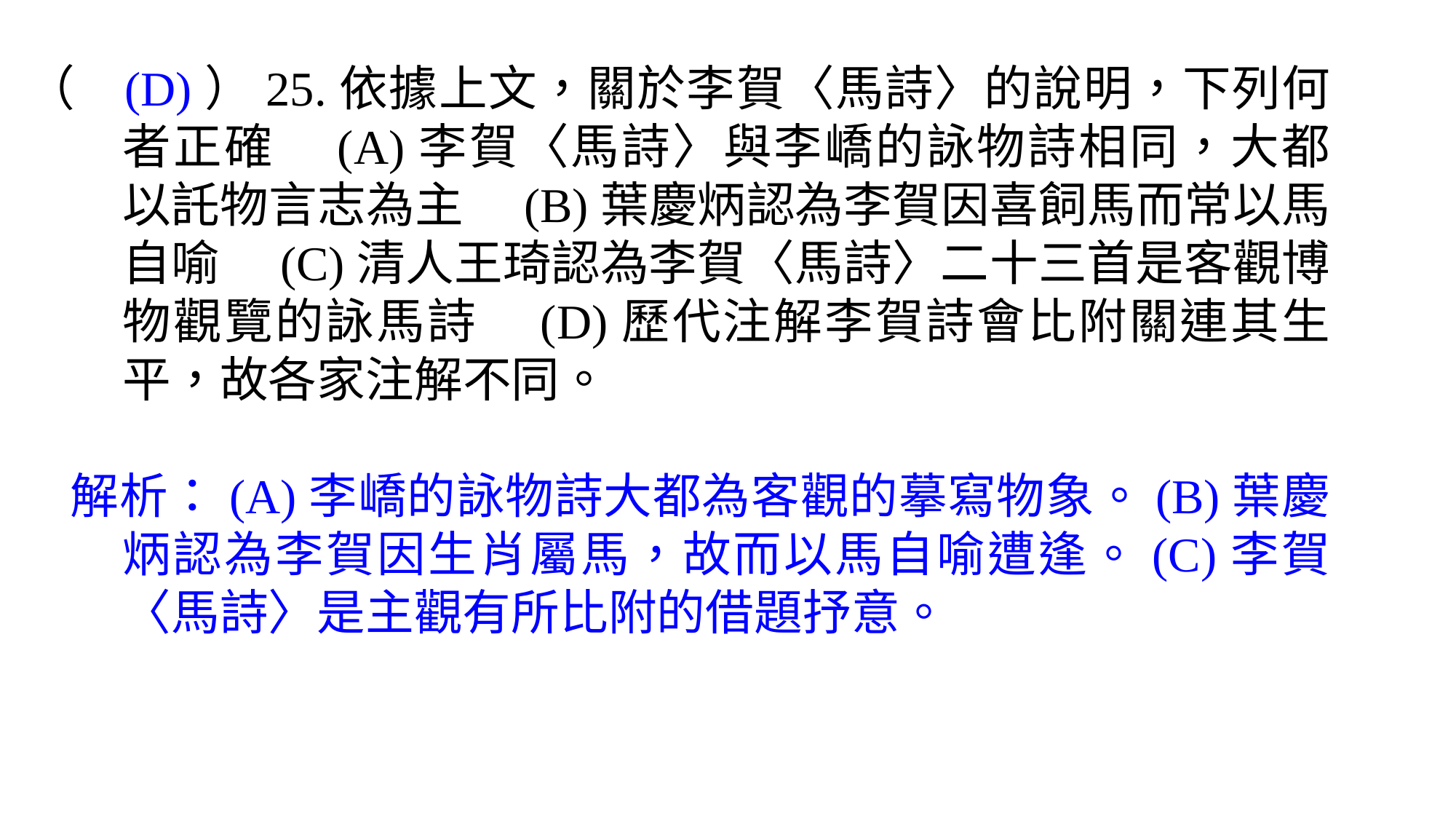

（	(D)）25.依據上文，關於李賀〈馬詩〉的說明，下列何者正確　(A)李賀〈馬詩〉與李嶠的詠物詩相同，大都以託物言志為主　(B)葉慶炳認為李賀因喜飼馬而常以馬自喻　(C)清人王琦認為李賀〈馬詩〉二十三首是客觀博物觀覽的詠馬詩　(D)歷代注解李賀詩會比附關連其生平，故各家注解不同。

解析：(A)李嶠的詠物詩大都為客觀的摹寫物象。(B)葉慶炳認為李賀因生肖屬馬，故而以馬自喻遭逢。(C)李賀〈馬詩〉是主觀有所比附的借題抒意。